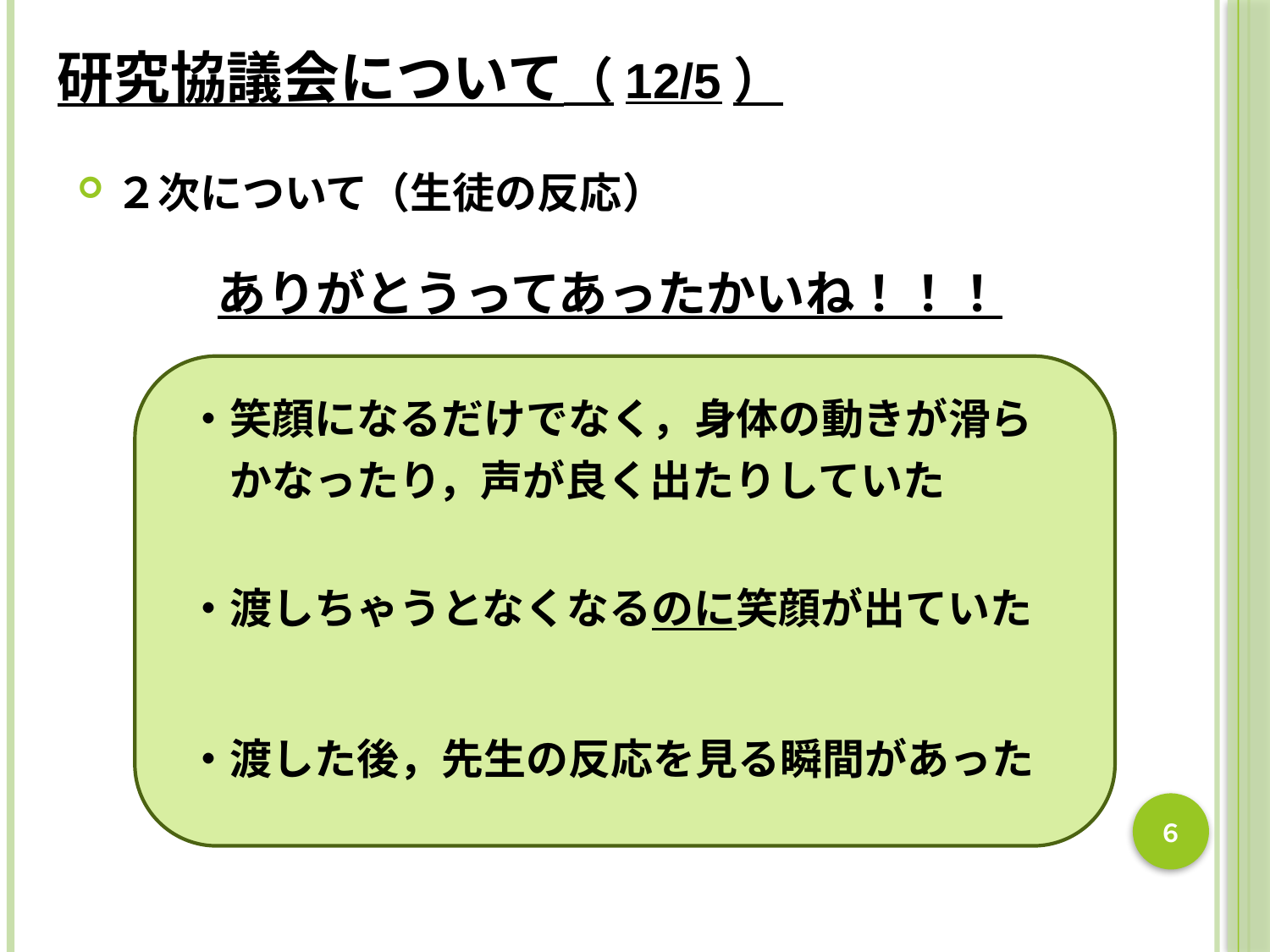

研究協議会について（12/5）
２次について（生徒の反応）
ありがとうってあったかいね！！！

・笑顔になるだけでなく，身体の動きが滑ら
　かなったり，声が良く出たりしていた
・渡しちゃうとなくなるのに笑顔が出ていた
・渡した後，先生の反応を見る瞬間があった
６